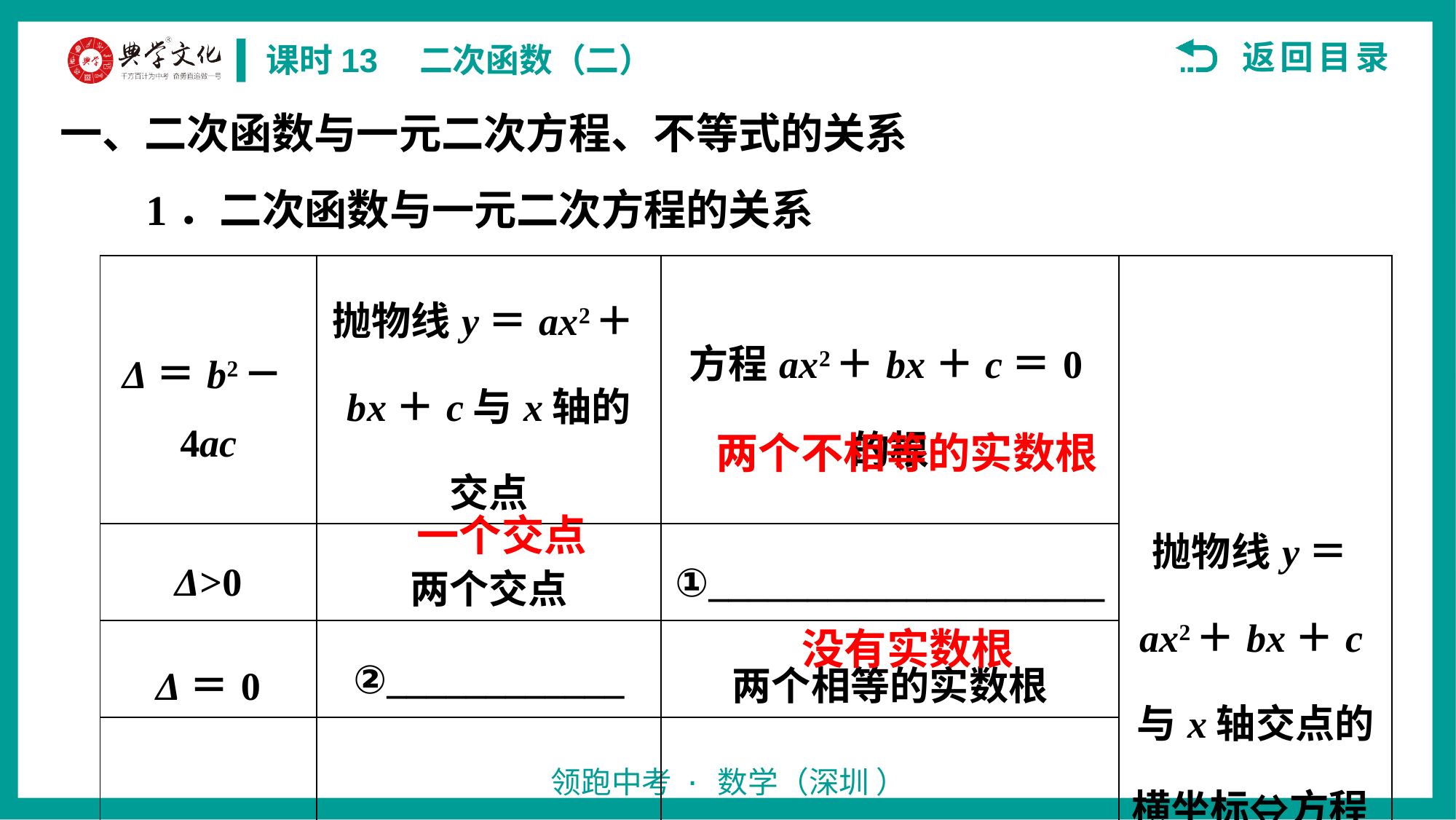

一、二次函数与一元二次方程、不等式的关系
1．二次函数与一元二次方程的关系
| Δ＝b2－4ac | 抛物线y＝ax2＋bx＋c与x轴的交点 | 方程ax2＋bx＋c＝0的根 | 抛物线y＝ax2＋bx＋c与x轴交点的横坐标⇔方程ax2＋bx＋c＝0的根 |
| --- | --- | --- | --- |
| Δ>0 | 两个交点 | ①\_\_\_\_\_\_\_\_\_\_\_\_\_\_\_\_\_\_\_\_ |  |
| Δ＝0 | ②\_\_\_\_\_\_\_\_\_\_\_\_ | 两个相等的实数根 |  |
| Δ<0 | 没有交点 | ③\_\_\_\_\_\_\_\_\_\_\_\_\_\_ |  |
两个不相等的实数根
一个交点
没有实数根